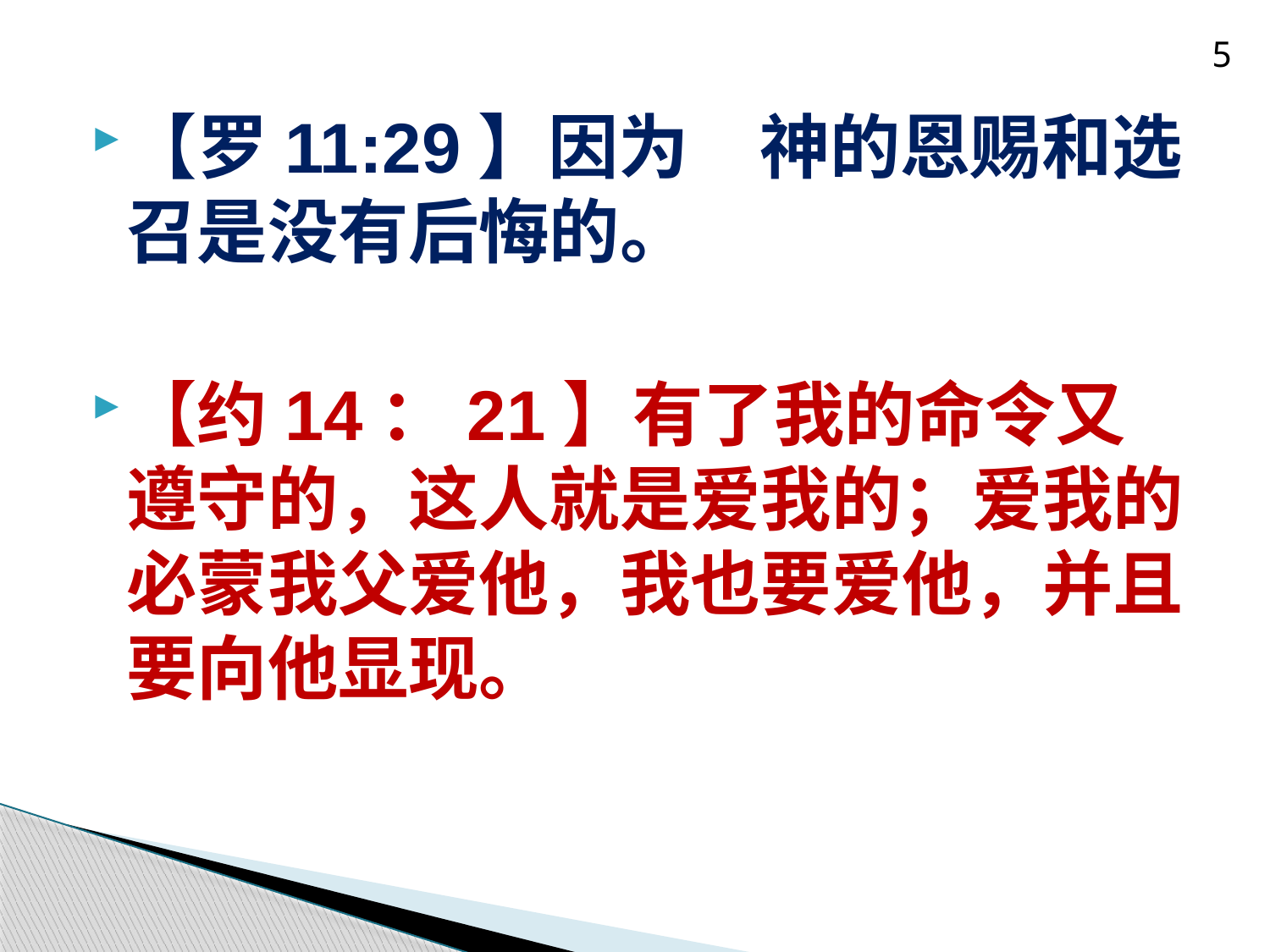

5
【罗11:29】因为　神的恩赐和选召是没有后悔的。

【约14：21】有了我的命令又遵守的，这人就是爱我的；爱我的必蒙我父爱他，我也要爱他，并且要向他显现。